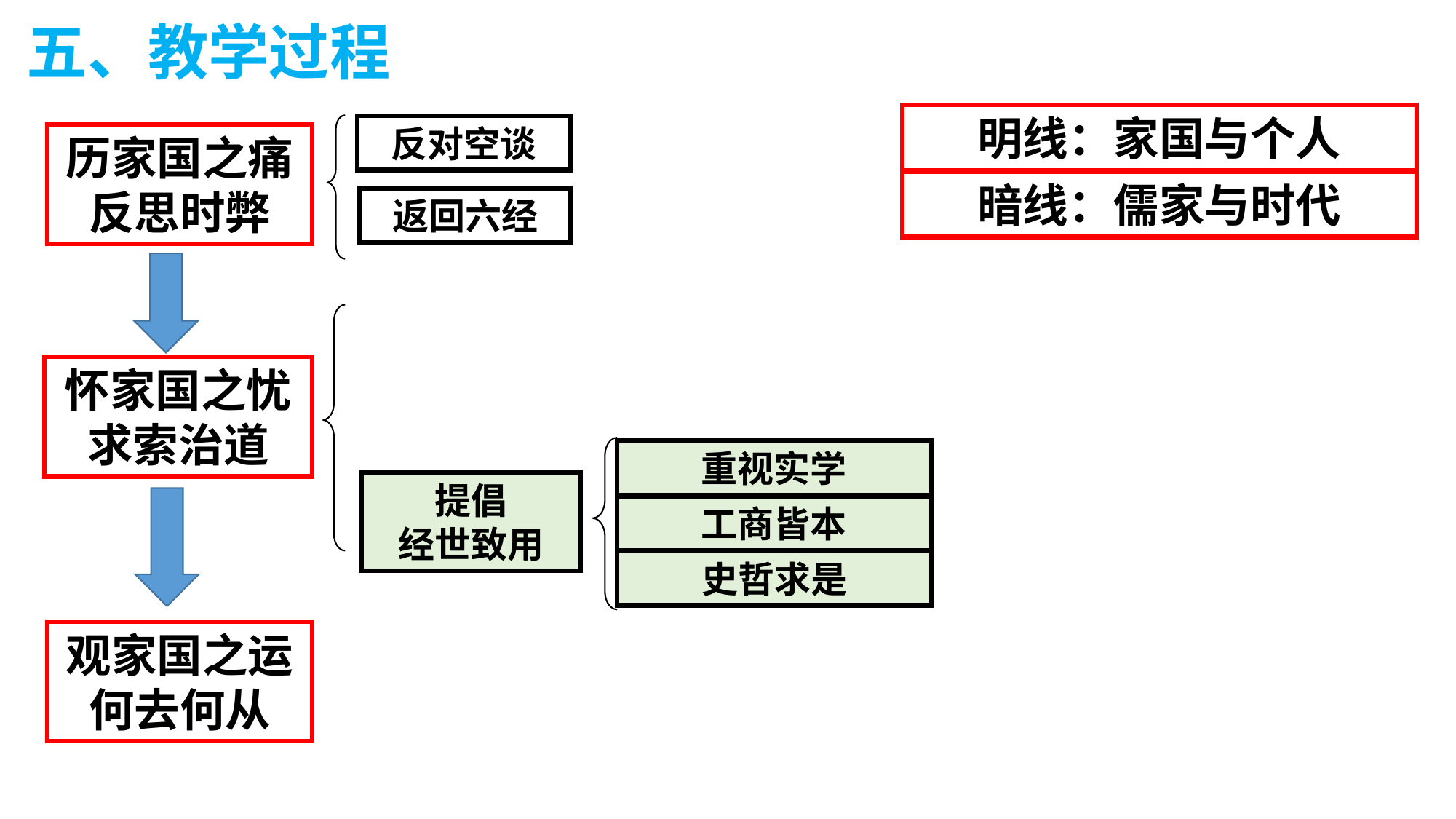

五、教学过程
明线：家国与个人

反对空谈
历家国之痛
反思时弊
暗线：儒家与时代
返回六经

怀家国之忧
求索治道

重视实学
提倡
经世致用

工商皆本
史哲求是
观家国之运
何去何从